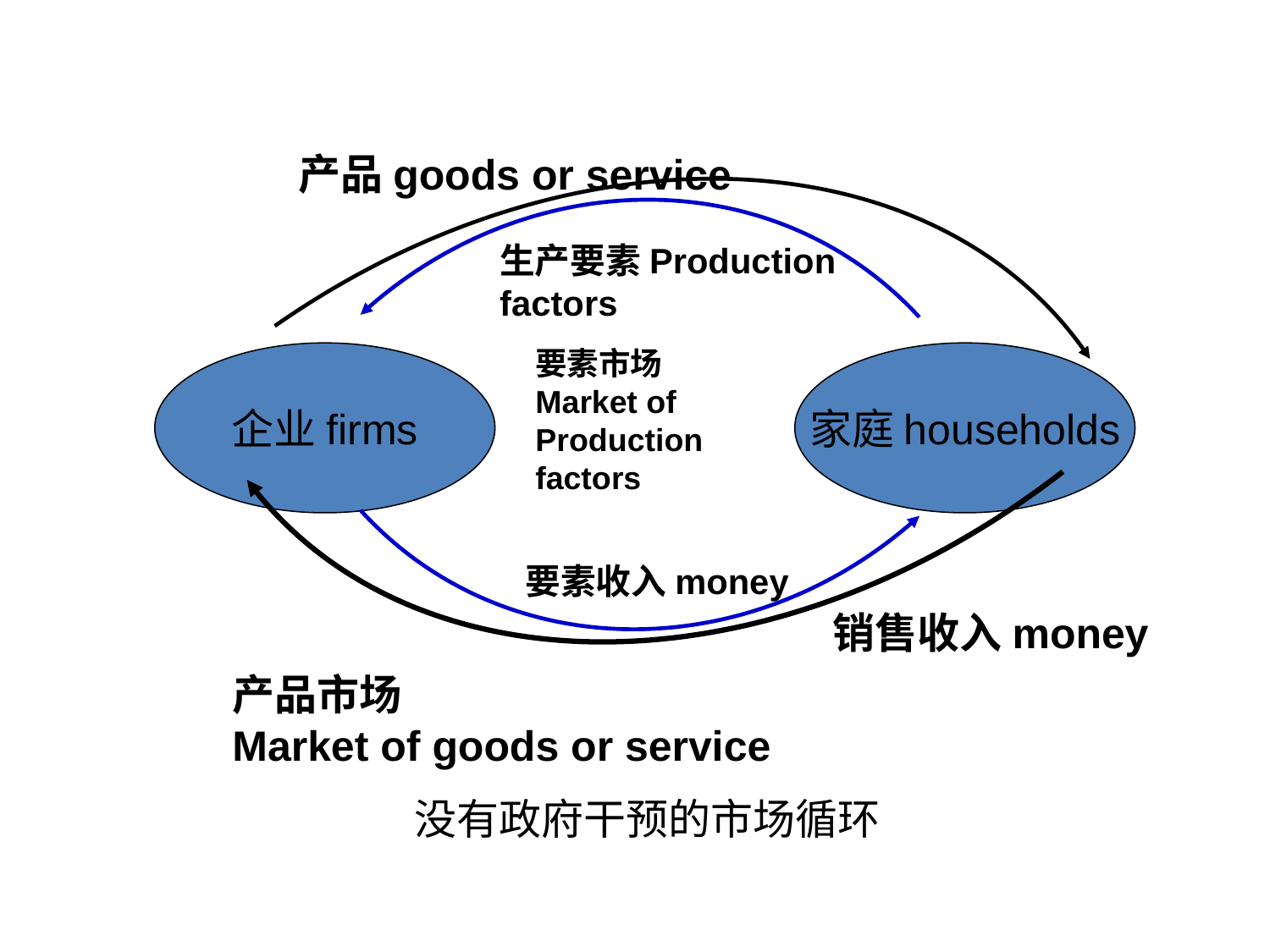

产品goods or service
生产要素Production
factors

要素市场Market of Production
factors
企业firms
家庭households
要素收入money
销售收入money
产品市场
Market of goods or service
没有政府干预的市场循环